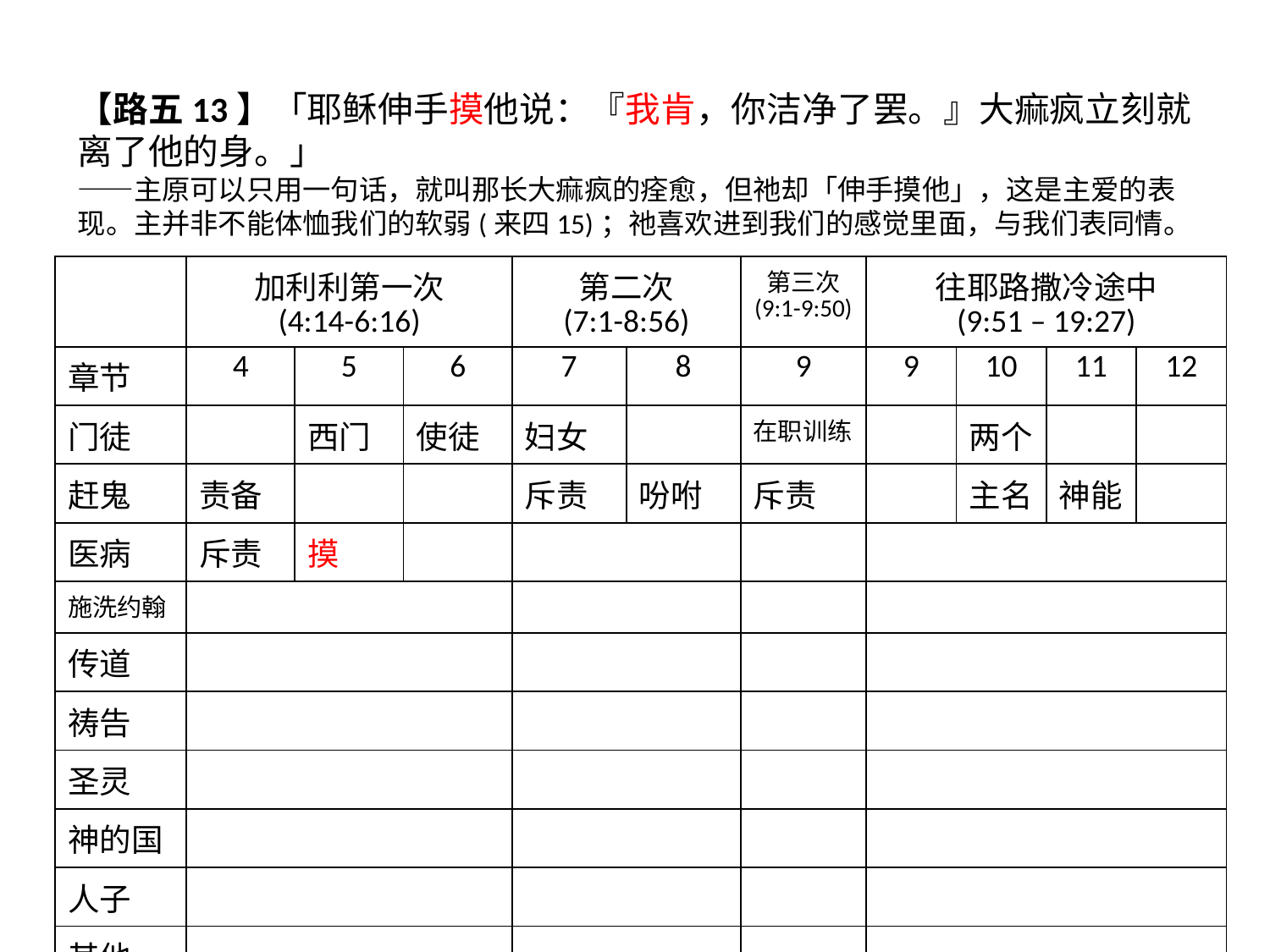

# 【路五13】「耶稣伸手摸他说：『我肯，你洁净了罢。』大痲疯立刻就离了他的身。」 ——主原可以只用一句话，就叫那长大痲疯的痊愈，但祂却「伸手摸他」，这是主爱的表现。主并非不能体恤我们的软弱(来四15)；祂喜欢进到我们的感觉里面，与我们表同情。
|  | 加利利第一次 (4:14-6:16) |  |  | 第二次 (7:1-8:56) |  | 第三次 (9:1-9:50) | 往耶路撒冷途中 (9:51 – 19:27) |  |  |  |
| --- | --- | --- | --- | --- | --- | --- | --- | --- | --- | --- |
| 章节 | 4 | 5 | 6 | 7 | 8 | 9 | 9 | 10 | 11 | 12 |
| 门徒 |  | 西门 | 使徒 | 妇女 |  | 在职训练 |  | 两个 |  |  |
| 赶鬼 | 责备 |  |  | 斥责 | 吩咐 | 斥责 |  | 主名 | 神能 |  |
| 医病 | 斥责 | 摸 |  |  |  |  |  |  |  |  |
| 施洗约翰 |  |  |  |  |  |  |  |  |  |  |
| 传道 |  |  |  |  |  |  |  |  |  |  |
| 祷告 |  |  |  |  |  |  |  |  |  |  |
| 圣灵 |  |  |  |  |  |  |  |  |  |  |
| 神的国 |  |  |  |  |  |  |  |  |  |  |
| 人子 |  |  |  |  |  |  |  |  |  |  |
| 其他 |  |  |  |  |  |  |  |  |  |  |